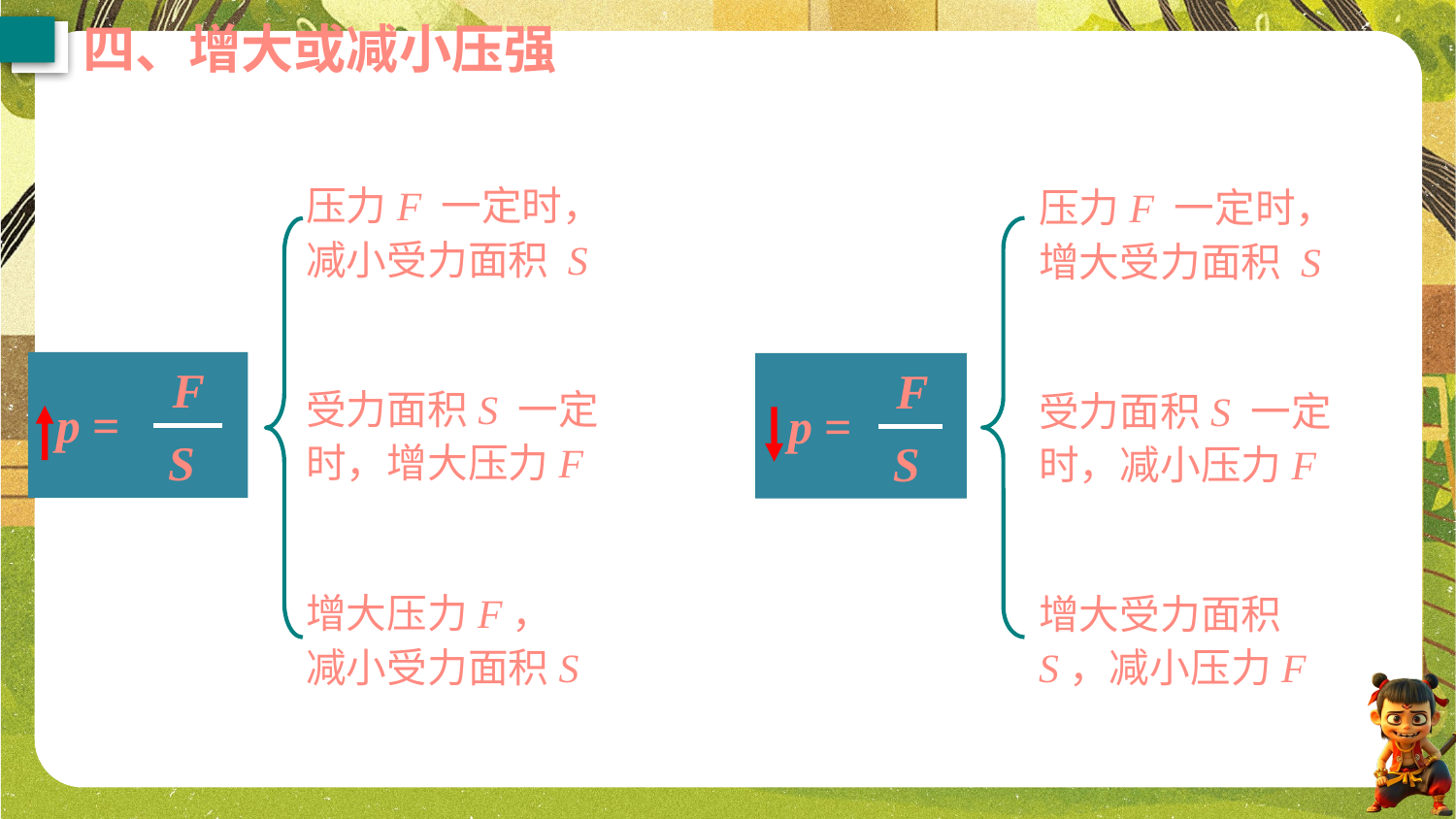

四、增大或减小压强

压力F 一定时，
减小受力面积 S
压力F 一定时，
增大受力面积 S

F
p =
S

F
p =
S

受力面积S 一定时，增大压力F
受力面积S 一定时，减小压力F

增大压力F，
减小受力面积S
增大受力面积S，减小压力F